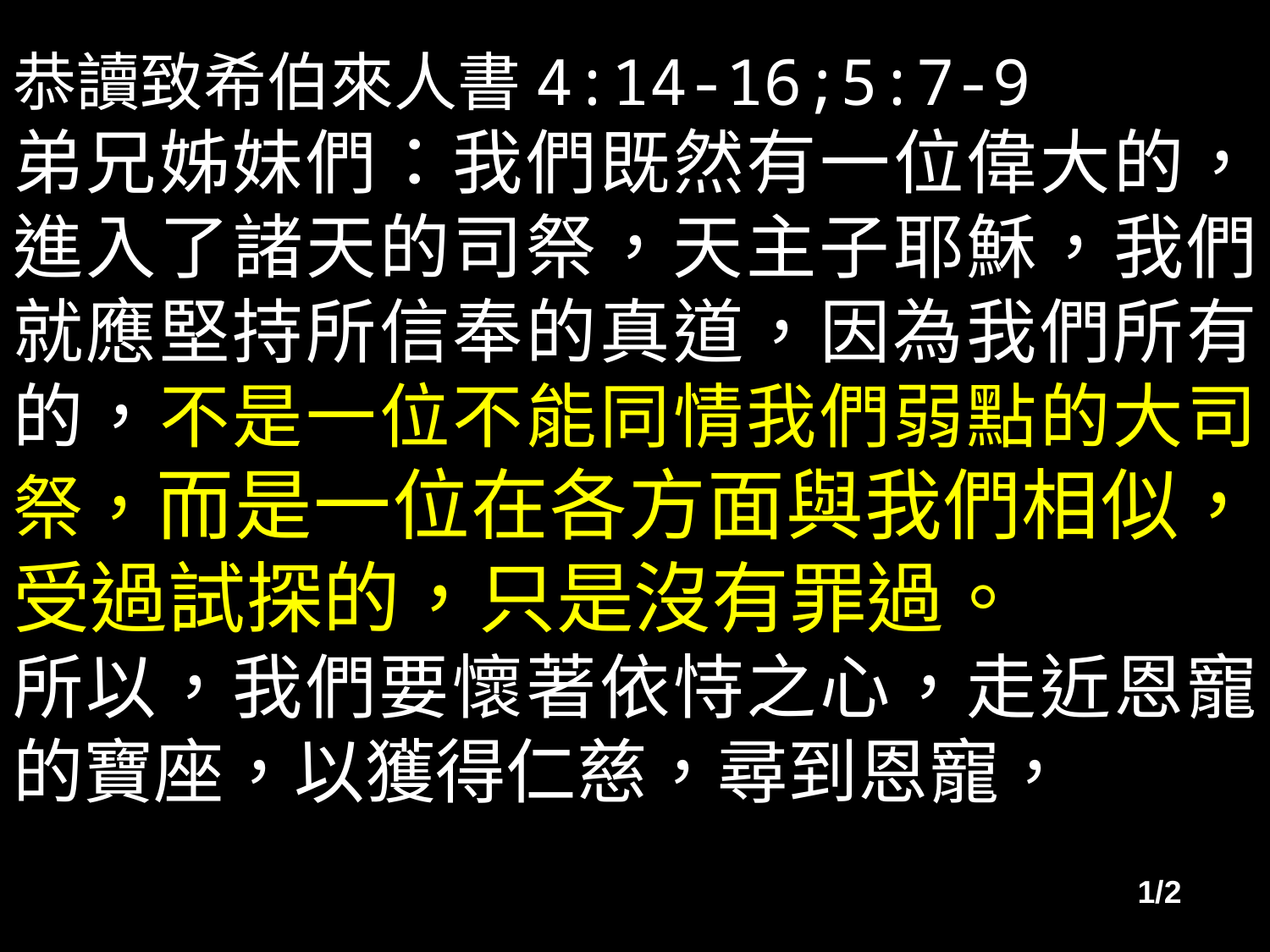

恭讀致希伯來人書4:14-16;5:7-9
弟兄姊妹們：我們既然有一位偉大的，進入了諸天的司祭，天主子耶穌，我們就應堅持所信奉的真道，因為我們所有的，不是一位不能同情我們弱點的大司祭，而是一位在各方面與我們相似，受過試探的，只是沒有罪過。
所以，我們要懷著依恃之心，走近恩寵的寶座，以獲得仁慈，尋到恩寵，
1/2